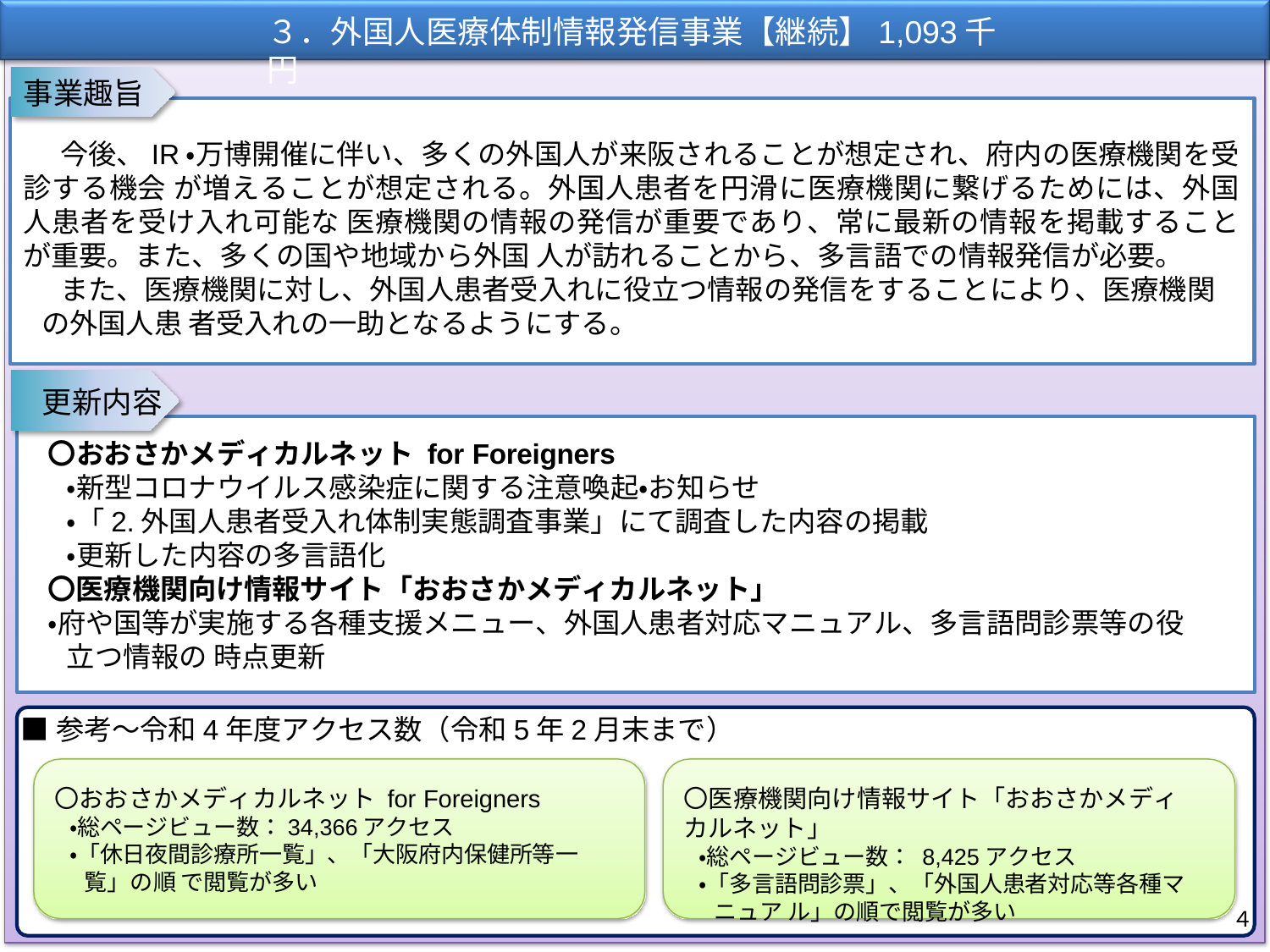

# ３．外国人医療体制情報発信事業【継続】1,093千円

事業趣旨

今後、IR・万博開催に伴い、多くの外国人が来阪されることが想定され、府内の医療機関を受診する機会 が増えることが想定される。外国人患者を円滑に医療機関に繋げるためには、外国人患者を受け入れ可能な 医療機関の情報の発信が重要であり、常に最新の情報を掲載することが重要。また、多くの国や地域から外国 人が訪れることから、多言語での情報発信が必要。
また、医療機関に対し、外国人患者受入れに役立つ情報の発信をすることにより、医療機関の外国人患 者受入れの一助となるようにする。

更新内容
〇おおさかメディカルネット for Foreigners
・新型コロナウイルス感染症に関する注意喚起・お知らせ
・「2.外国人患者受入れ体制実態調査事業」にて調査した内容の掲載
・更新した内容の多言語化
〇医療機関向け情報サイト「おおさかメディカルネット」
・府や国等が実施する各種支援メニュー、外国人患者対応マニュアル、多言語問診票等の役立つ情報の 時点更新

■参考～令和4年度アクセス数（令和5年2月末まで）

〇おおさかメディカルネット for Foreigners
・総ページビュー数：34,366アクセス
・「休⽇夜間診療所一覧」、「大阪府内保健所等一覧」の順 で閲覧が多い
〇医療機関向け情報サイト「おおさかメディカルネット」
・総ページビュー数： 8,425アクセス
・「多言語問診票」、「外国人患者対応等各種マニュア ル」の順で閲覧が多い
４